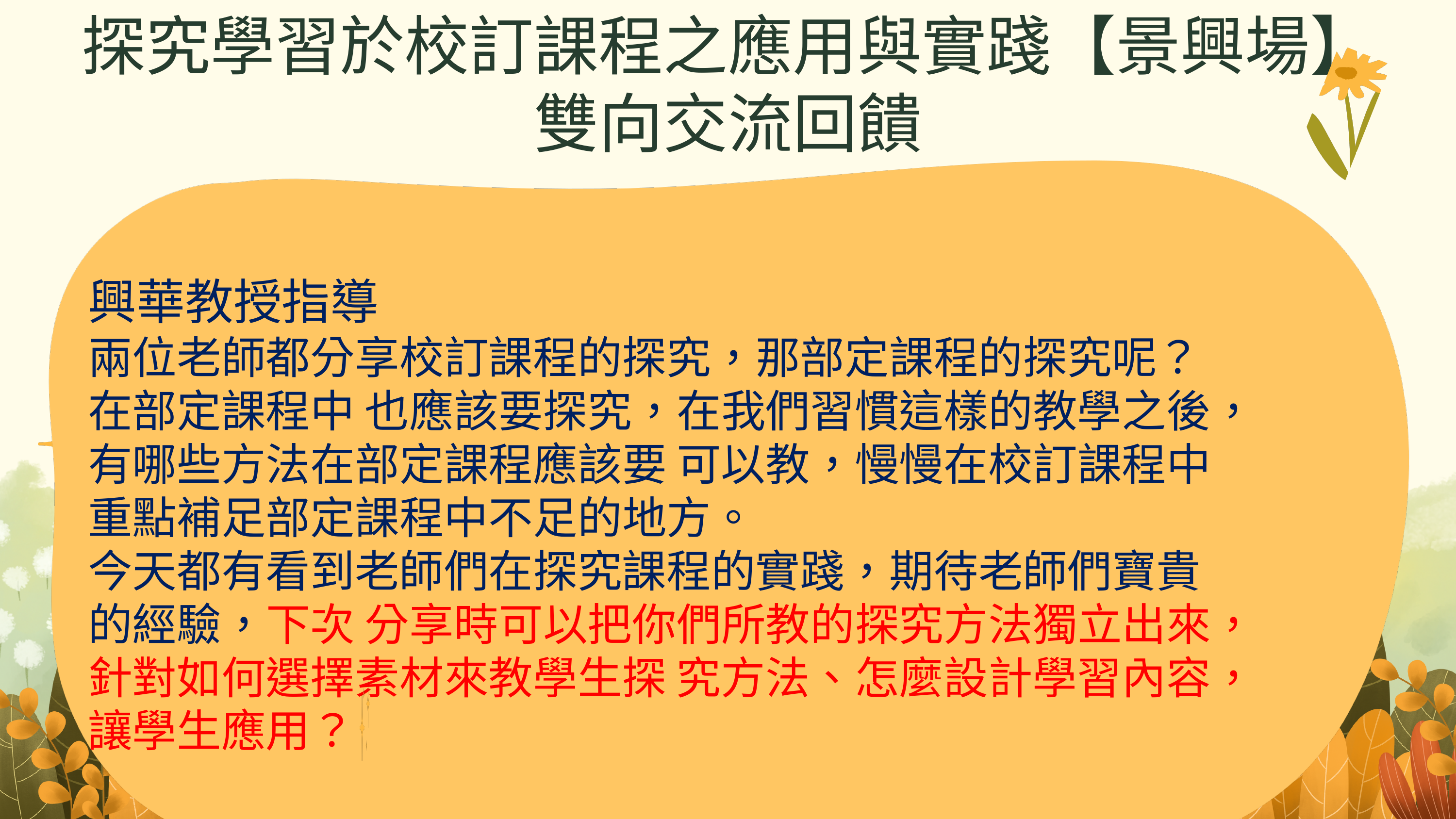

探究學習於校訂課程之應用與實踐【景興場】
雙向交流回饋

興華教授指導
兩位老師都分享校訂課程的探究，那部定課程的探究呢？在部定課程中 也應該要探究，在我們習慣這樣的教學之後，有哪些方法在部定課程應該要 可以教，慢慢在校訂課程中重點補足部定課程中不足的地方。
今天都有看到老師們在探究課程的實踐，期待老師們寶貴的經驗，下次 分享時可以把你們所教的探究方法獨立出來，針對如何選擇素材來教學生探 究方法、怎麼設計學習內容，讓學生應用？